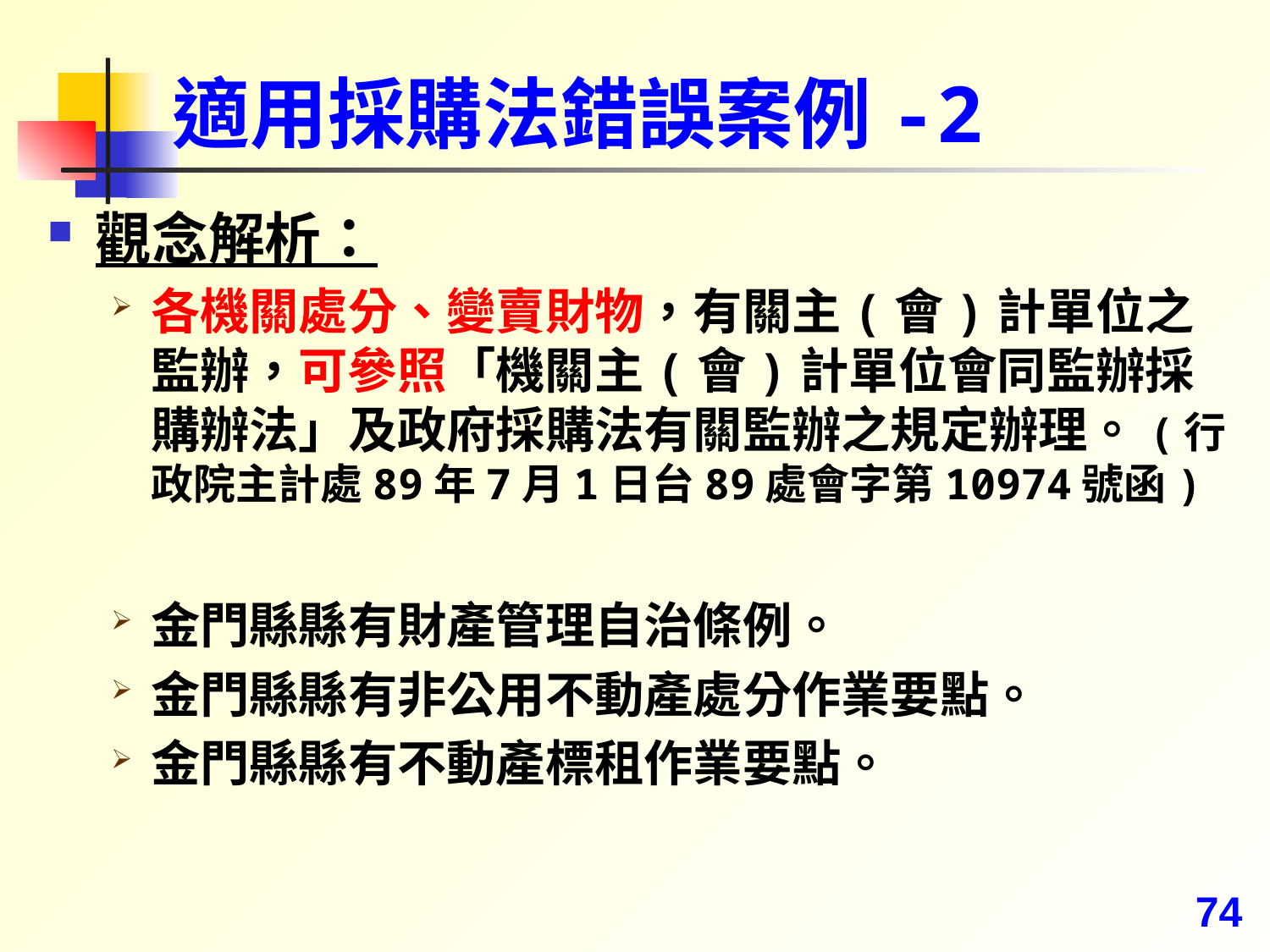

# 適用採購法錯誤案例-2
觀念解析：
各機關處分、變賣財物，有關主(會)計單位之監辦，可參照「機關主(會)計單位會同監辦採購辦法」及政府採購法有關監辦之規定辦理。(行政院主計處89年7月1日台89處會字第10974號函)

金門縣縣有財產管理自治條例。
金門縣縣有非公用不動產處分作業要點。
金門縣縣有不動產標租作業要點。
74